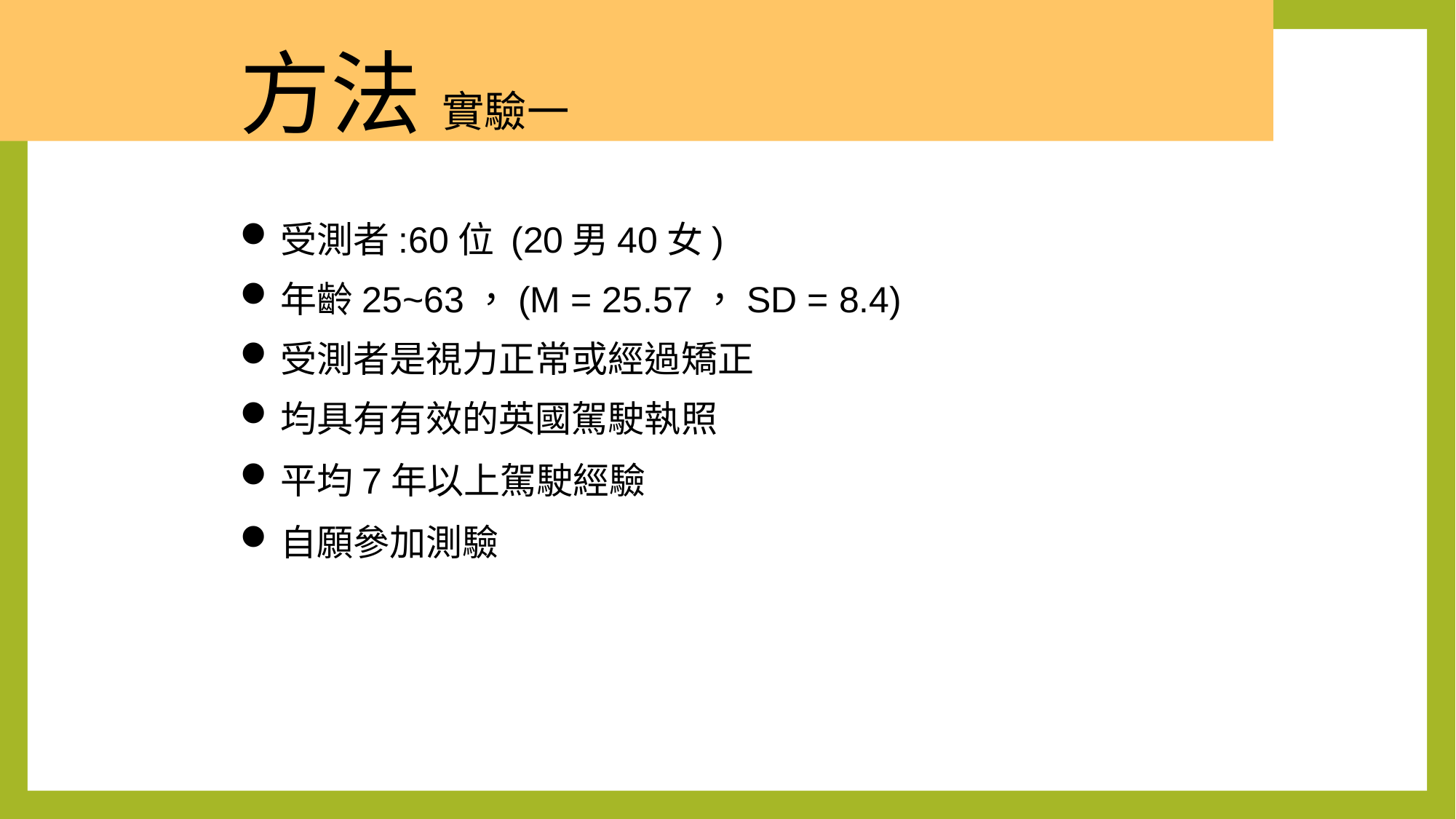

方法 實驗一
受測者:60位 (20男40女)
年齡25~63，(M = 25.57，SD = 8.4)
受測者是視力正常或經過矯正
均具有有效的英國駕駛執照
平均7年以上駕駛經驗
自願參加測驗